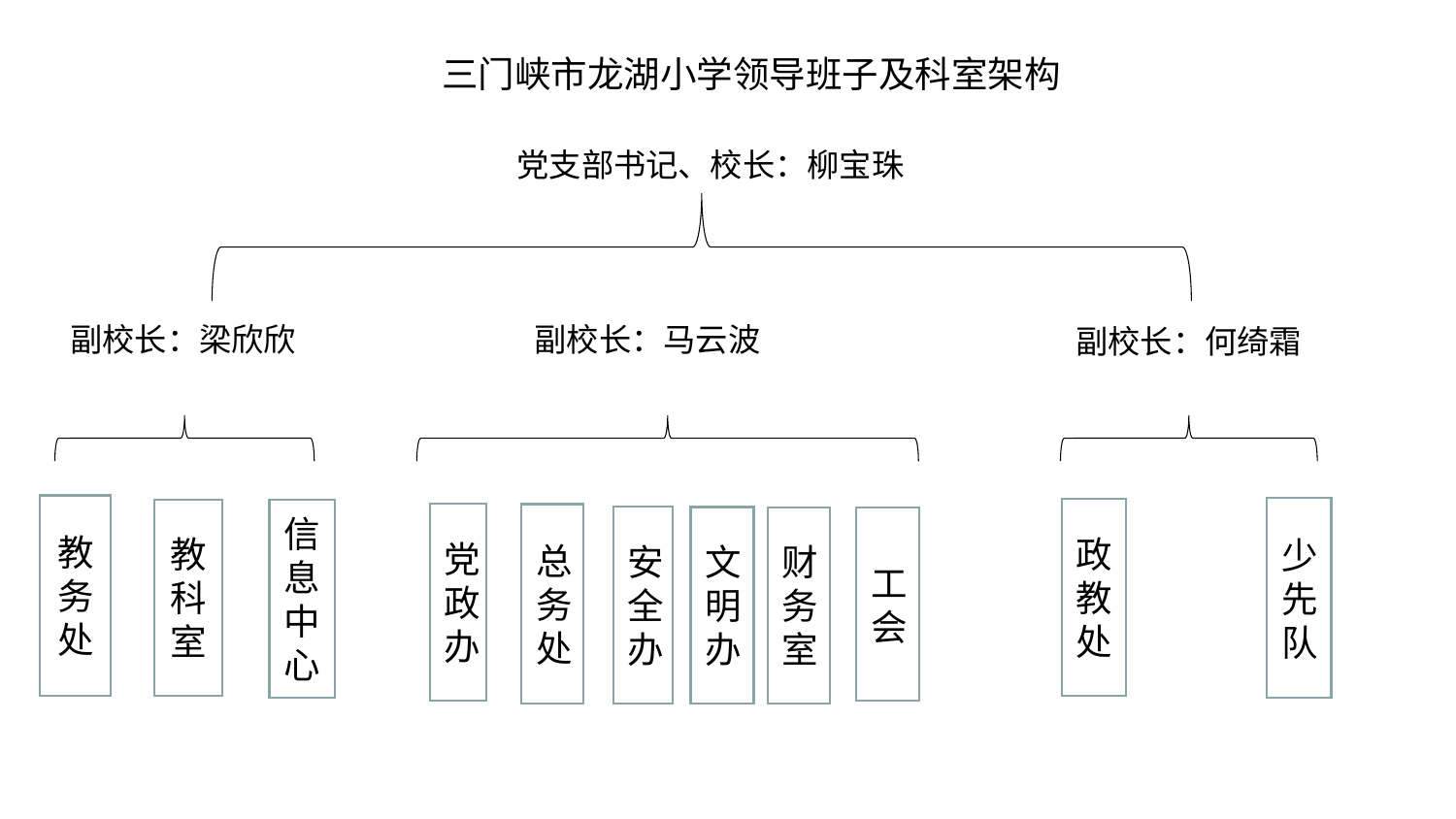

三门峡市龙湖小学领导班子及科室架构
党支部书记、校长：柳宝珠

副校长：梁欣欣
  副校长：马云波
副校长：何绮霜

教务处
少先队
政教处
信息中心
教科室
党政办
总务处
安全办
文明办
财务室
工会